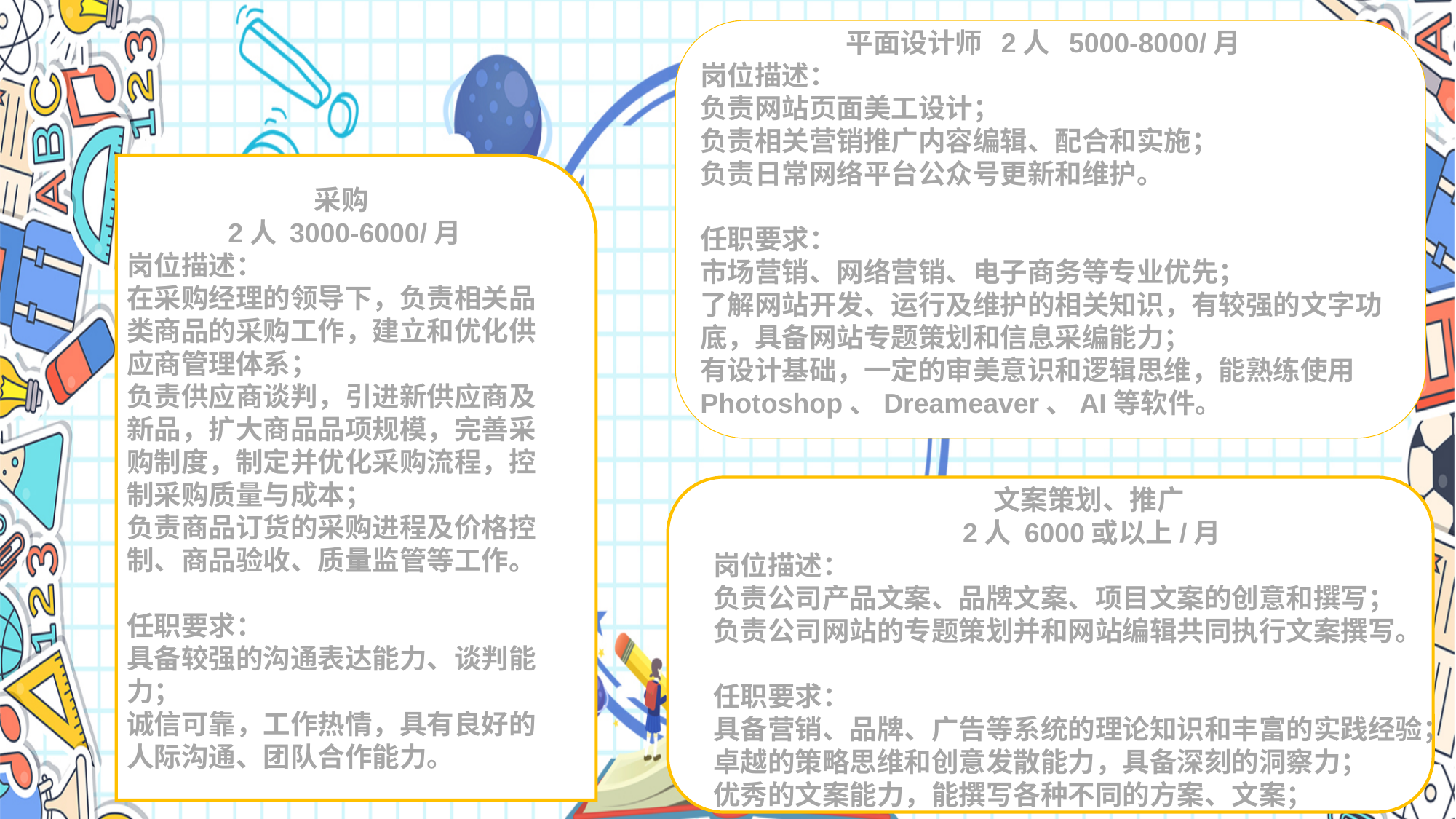

平面设计师  2人  5000-8000/月
岗位描述：
负责网站页面美工设计；
负责相关营销推广内容编辑、配合和实施；
负责日常网络平台公众号更新和维护。

任职要求：
市场营销、网络营销、电子商务等专业优先；
了解网站开发、运行及维护的相关知识，有较强的文字功底，具备网站专题策划和信息采编能力；
有设计基础，一定的审美意识和逻辑思维，能熟练使用 Photoshop、Dreameaver、AI等软件。

采购
2人 3000-6000/月
岗位描述：
在采购经理的领导下，负责相关品类商品的采购工作，建立和优化供应商管理体系；
负责供应商谈判，引进新供应商及新品，扩大商品品项规模，完善采购制度，制定并优化采购流程，控制采购质量与成本；
负责商品订货的采购进程及价格控制、商品验收、质量监管等工作。

任职要求：
具备较强的沟通表达能力、谈判能力；
诚信可靠，工作热情，具有良好的人际沟通、团队合作能力。

文案策划、推广
2人 6000或以上/月
岗位描述：
负责公司产品文案、品牌文案、项目文案的创意和撰写；
负责公司网站的专题策划并和网站编辑共同执行文案撰写。

任职要求：
具备营销、品牌、广告等系统的理论知识和丰富的实践经验；
卓越的策略思维和创意发散能力，具备深刻的洞察力；
优秀的文案能力，能撰写各种不同的方案、文案；